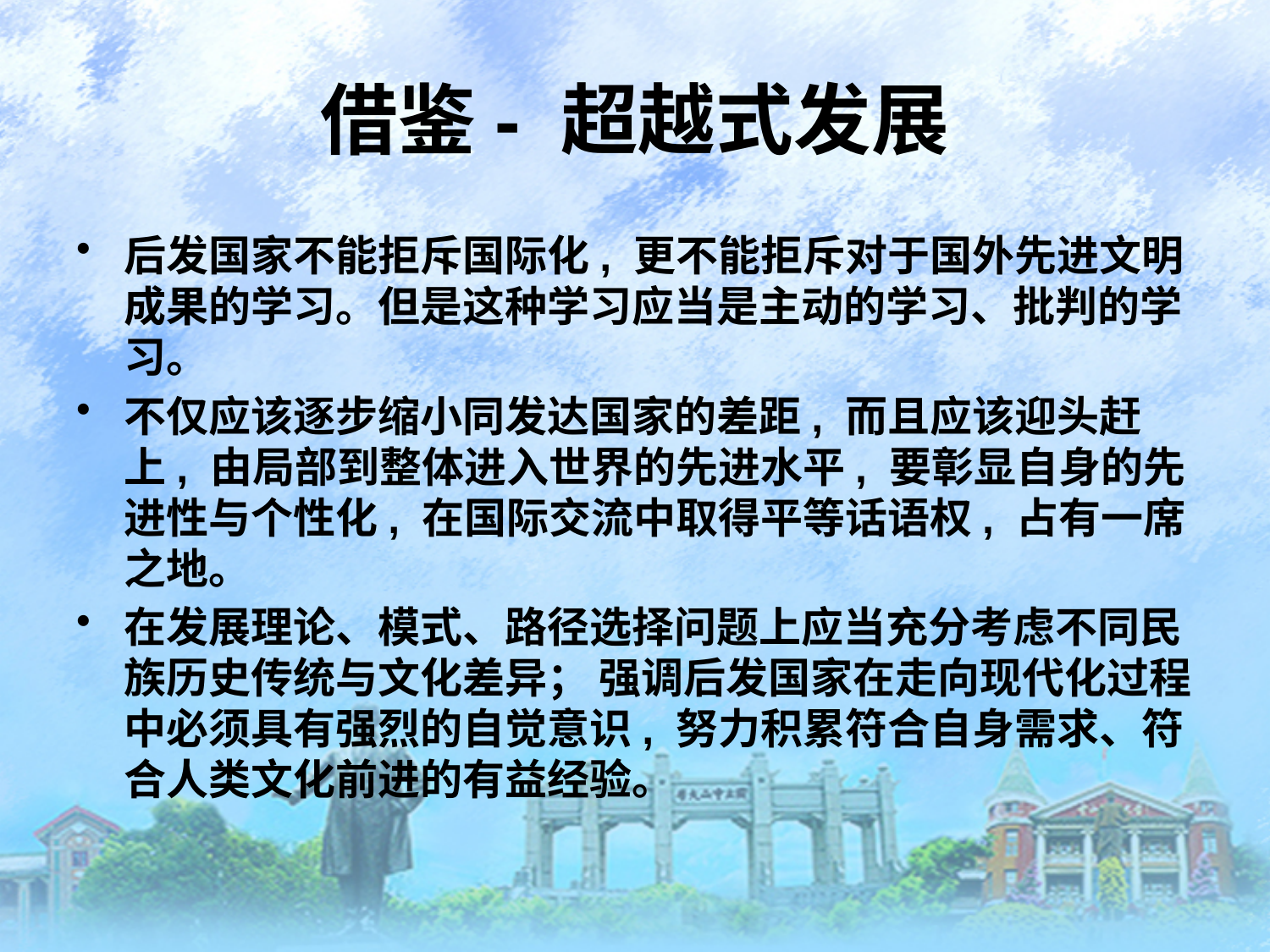

# 借鉴- 超越式发展
后发国家不能拒斥国际化, 更不能拒斥对于国外先进文明成果的学习。但是这种学习应当是主动的学习、批判的学习。
不仅应该逐步缩小同发达国家的差距, 而且应该迎头赶上, 由局部到整体进入世界的先进水平, 要彰显自身的先进性与个性化, 在国际交流中取得平等话语权, 占有一席之地。
在发展理论、模式、路径选择问题上应当充分考虑不同民族历史传统与文化差异； 强调后发国家在走向现代化过程中必须具有强烈的自觉意识, 努力积累符合自身需求、符合人类文化前进的有益经验。